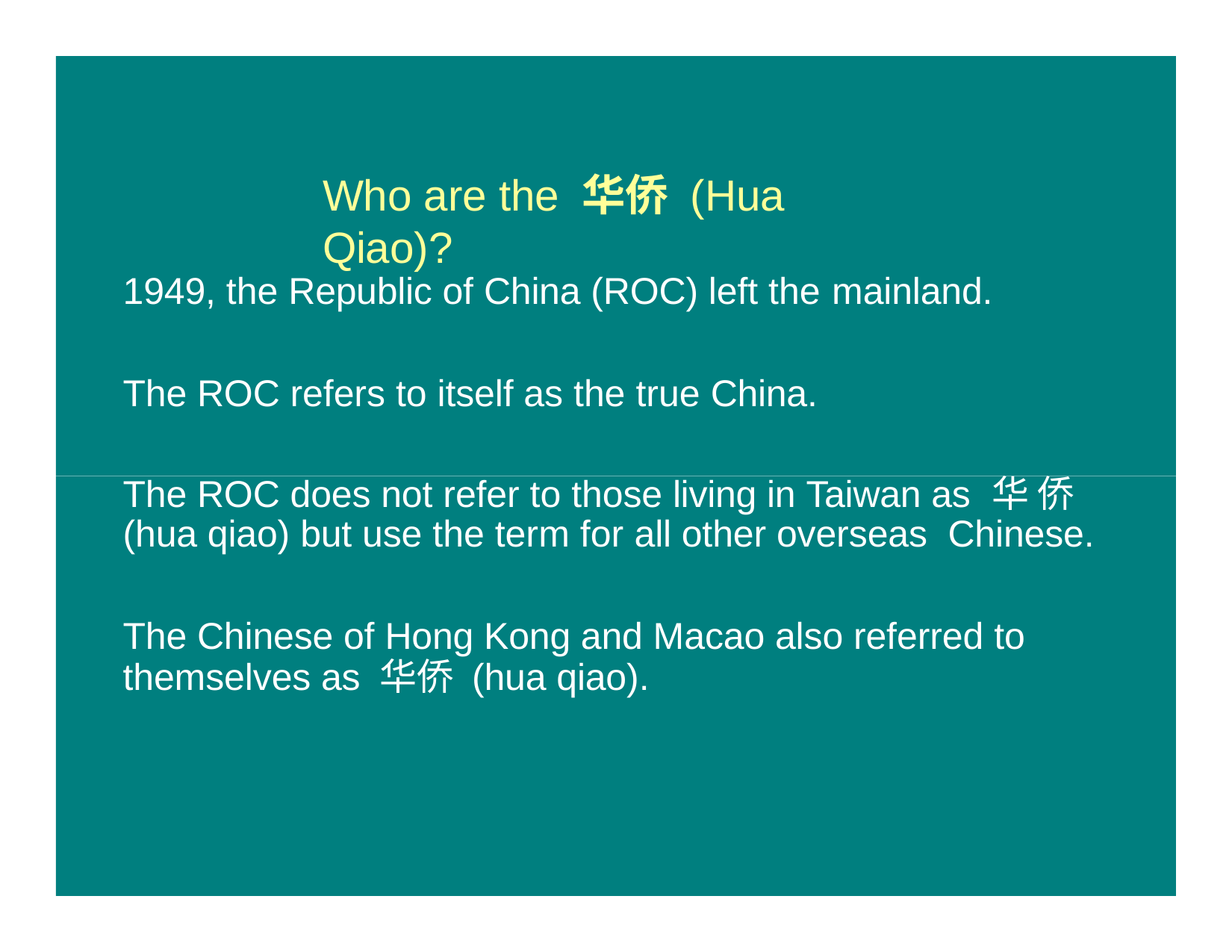

# Who are the 华侨 (Hua Qiao)?
1949, the Republic of China (ROC) left the mainland.

The ROC refers to itself as the true China.

The ROC does not refer to those living in Taiwan as 华 侨 (hua qiao) but use the term for all other overseas  Chinese.

The Chinese of Hong Kong and Macao also referred to  themselves as 华侨 (hua qiao).